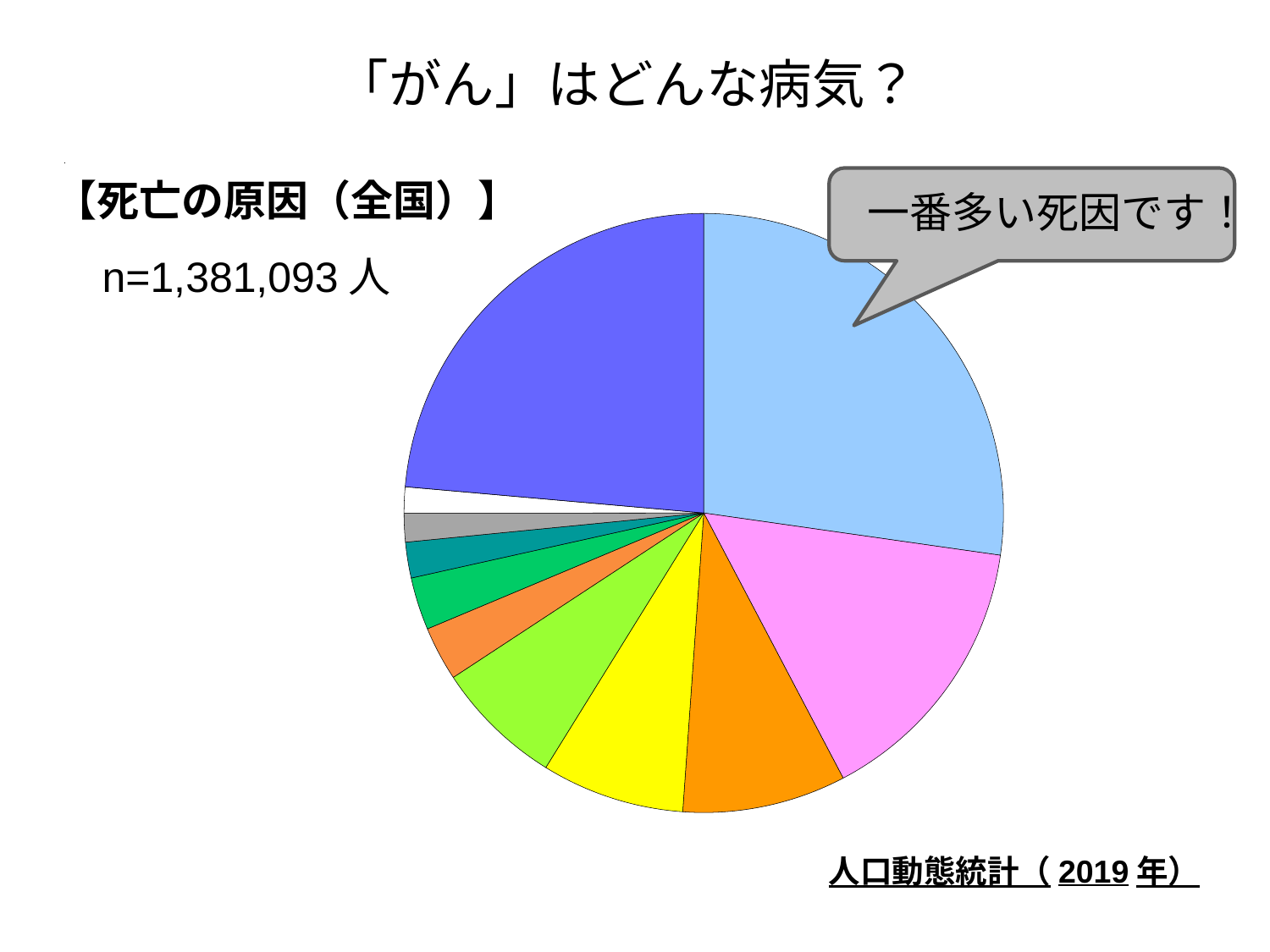

「がん」はどんな病気？
【死亡の原因（全国）】
    n=1,381,093人

### Chart: ［死亡の原因（全国）］

| Category |
|---|
一番多い死因です！

### Chart

| Category |  |
|---|---|
| がん | 0.2725558669836137 |
| 心疾患 | 0.1503982715139386 |
| 老衰 | 0.0882366357660201 |
| 脳血管疾患 | 0.0771504887795391 |
| 肺炎 | 0.06916116438212343 |
| 誤嚥性肺炎 | 0.029241332770494094 |
| 不慮の事故 | 0.028371731664703245 |
| 腎不全 | 0.019291966580092725 |
| 血管性等の認知症 | 0.015490629523138557 |
| 自殺 | 0.014064947110730414 |
| その他 | 0.23603696492560602 |

### Chart

| Category |
|---|
人口動態統計（2019年）